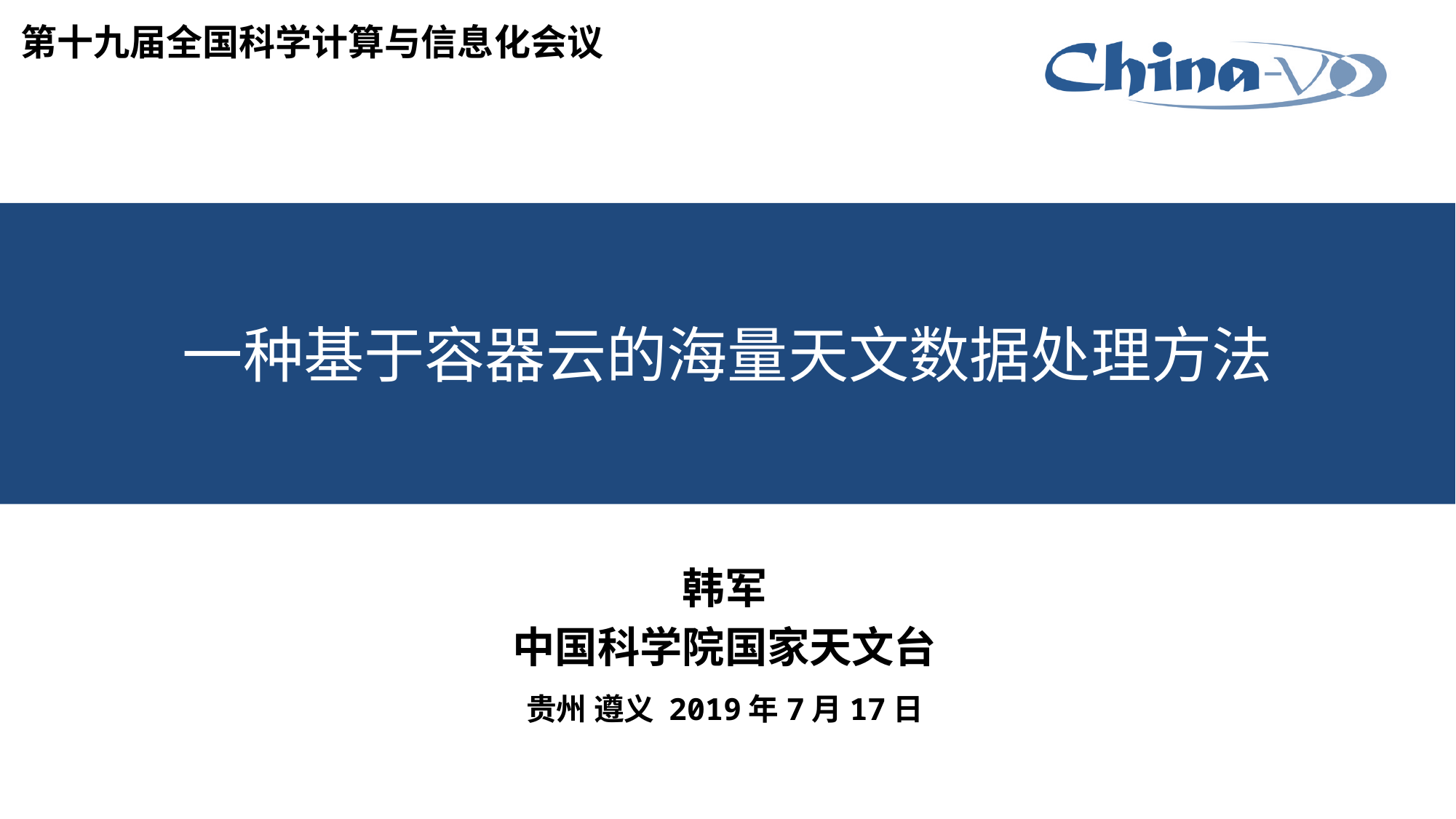

第十九届全国科学计算与信息化会议
# 一种基于容器云的海量天文数据处理方法
韩军
中国科学院国家天文台

贵州 遵义 2019年7月17日